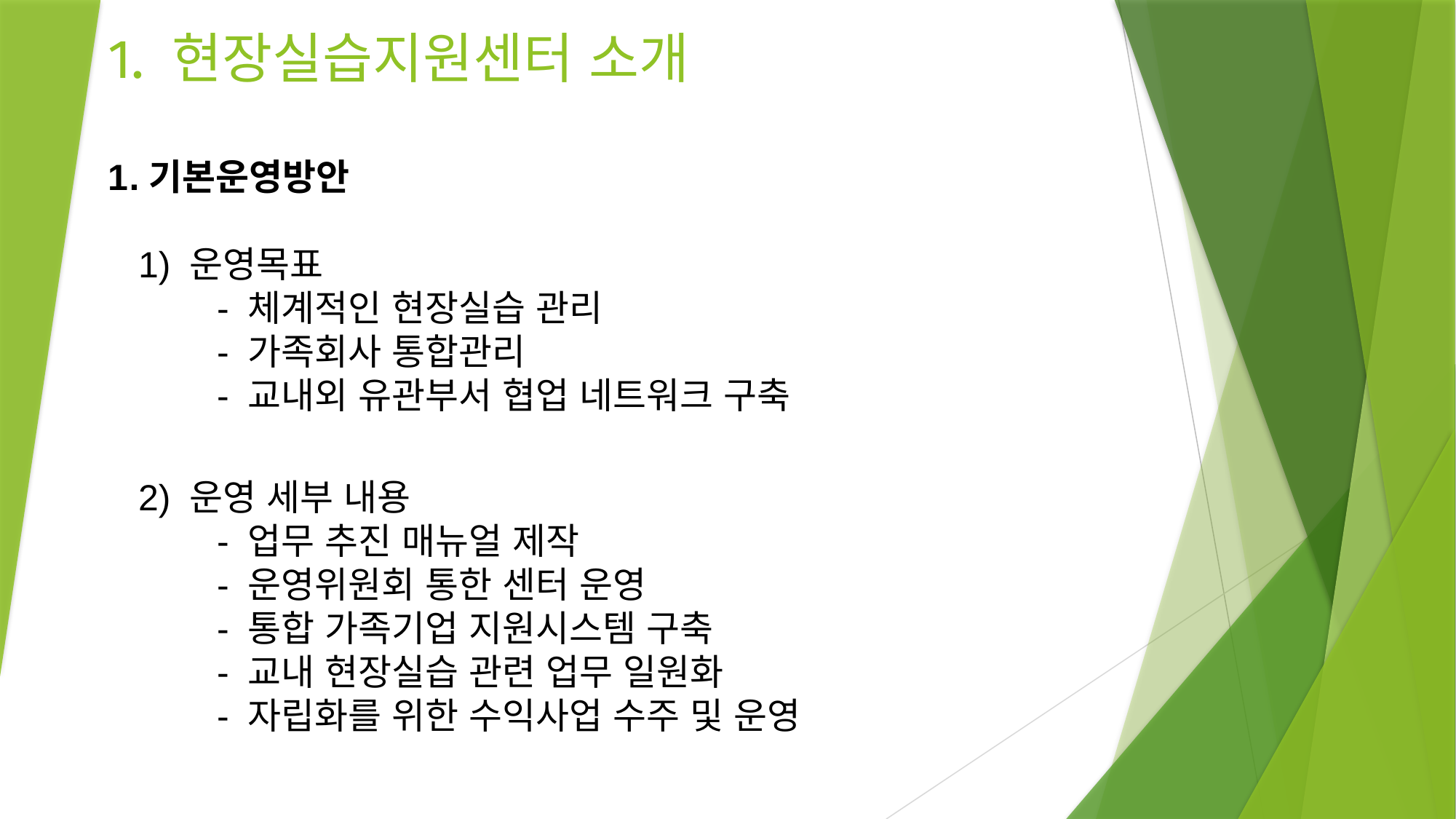

# 1. 현장실습지원센터 소개
기본운영방안

   1) 운영목표
	- 체계적인 현장실습 관리
	- 가족회사 통합관리
	- 교내외 유관부서 협업 네트워크 구축

   2) 운영 세부 내용
	- 업무 추진 매뉴얼 제작
	- 운영위원회 통한 센터 운영
	- 통합 가족기업 지원시스템 구축
	- 교내 현장실습 관련 업무 일원화
	- 자립화를 위한 수익사업 수주 및 운영